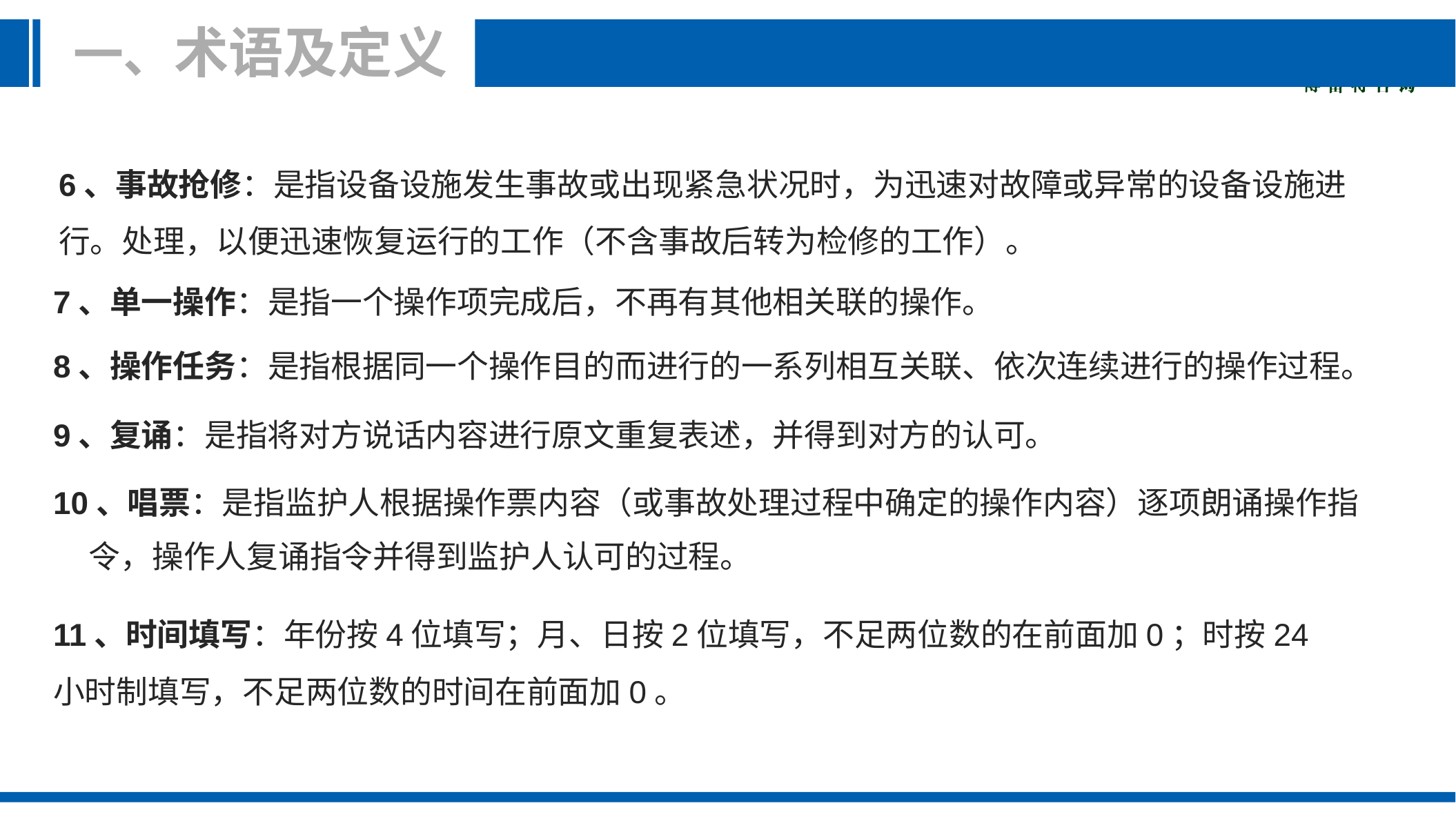

一、术语及定义
6、事故抢修：是指设备设施发生事故或出现紧急状况时，为迅速对故障或异常的设备设施进行。处理，以便迅速恢复运行的工作（不含事故后转为检修的工作）。
7、单一操作：是指一个操作项完成后，不再有其他相关联的操作。
8、操作任务：是指根据同一个操作目的而进行的一系列相互关联、依次连续进行的操作过程。
9、复诵：是指将对方说话内容进行原文重复表述，并得到对方的认可。
10、唱票：是指监护人根据操作票内容（或事故处理过程中确定的操作内容）逐项朗诵操作指
    令，操作人复诵指令并得到监护人认可的过程。
11、时间填写：年份按4位填写；月、日按2位填写，不足两位数的在前面加0；时按24小时制填写，不足两位数的时间在前面加0。